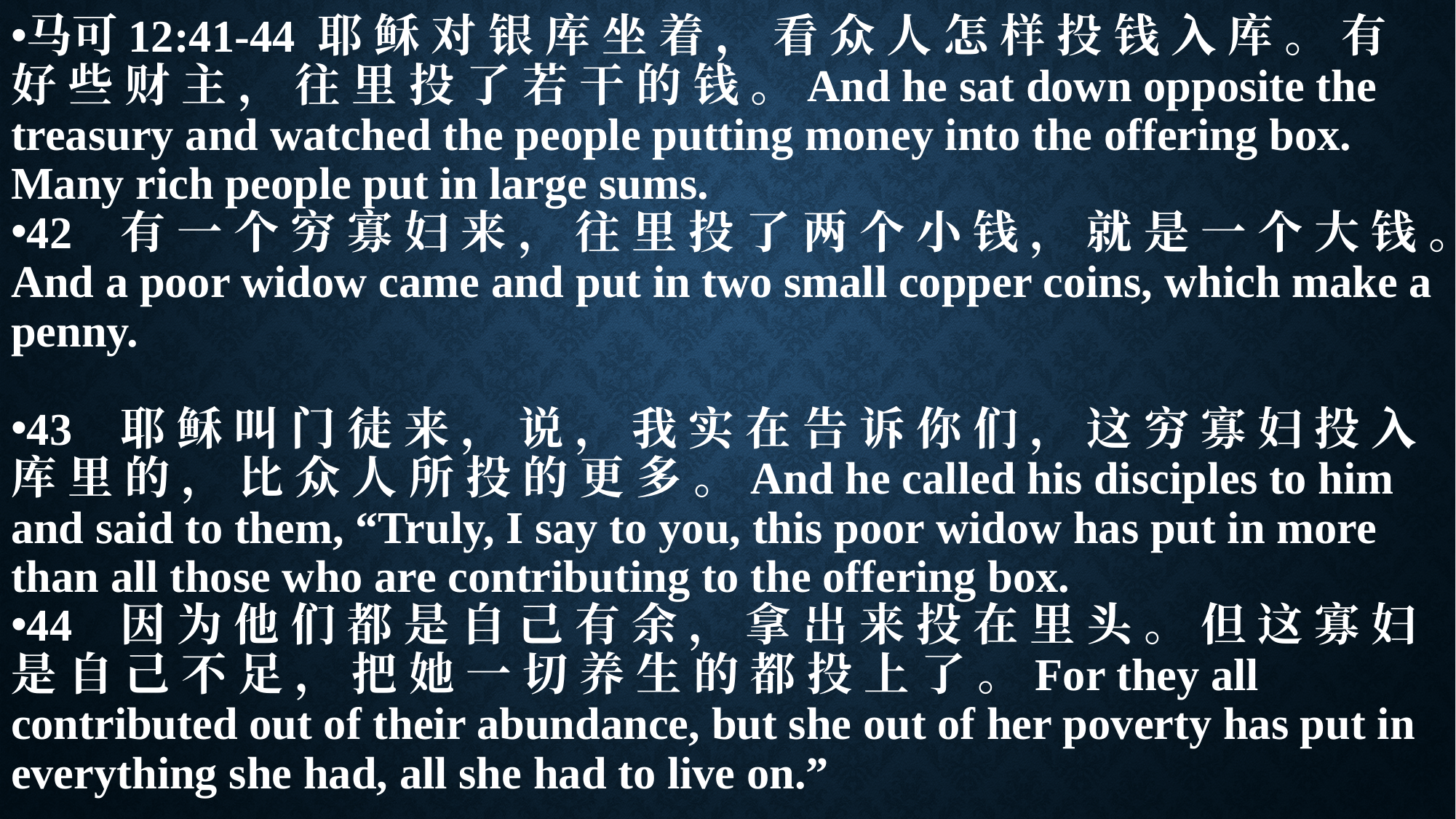

马可12:41-44 耶 稣 对 银 库 坐 着 ， 看 众 人 怎 样 投 钱 入 库 。 有 好 些 财 主 ， 往 里 投 了 若 干 的 钱 。And he sat down opposite the treasury and watched the people putting money into the offering box. Many rich people put in large sums.
42	有 一 个 穷 寡 妇 来 ， 往 里 投 了 两 个 小 钱 ， 就 是 一 个 大 钱 。And a poor widow came and put in two small copper coins, which make a penny.

43	耶 稣 叫 门 徒 来 ， 说 ， 我 实 在 告 诉 你 们 ， 这 穷 寡 妇 投 入 库 里 的 ， 比 众 人 所 投 的 更 多 。And he called his disciples to him and said to them, “Truly, I say to you, this poor widow has put in more than all those who are contributing to the offering box.
44	因 为 他 们 都 是 自 己 有 余 ， 拿 出 来 投 在 里 头 。 但 这 寡 妇 是 自 己 不 足 ， 把 她 一 切 养 生 的 都 投 上 了 。For they all contributed out of their abundance, but she out of her poverty has put in everything she had, all she had to live on.”